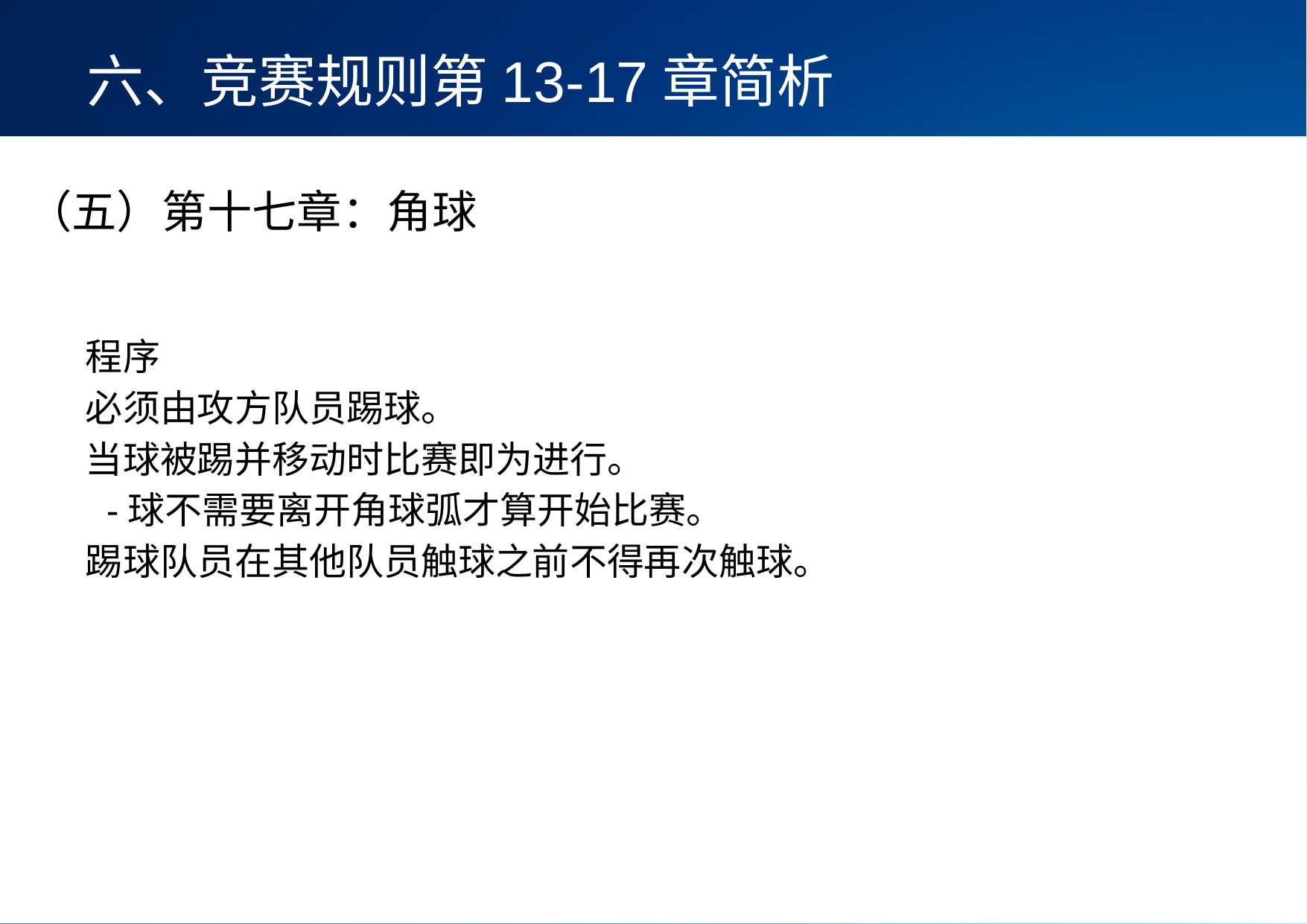

六、竞赛规则第13-17章简析

（五）第十七章：角球
程序
必须由攻方队员踢球。
当球被踢并移动时比赛即为进行。
  -球不需要离开角球弧才算开始比赛。
踢球队员在其他队员触球之前不得再次触球。